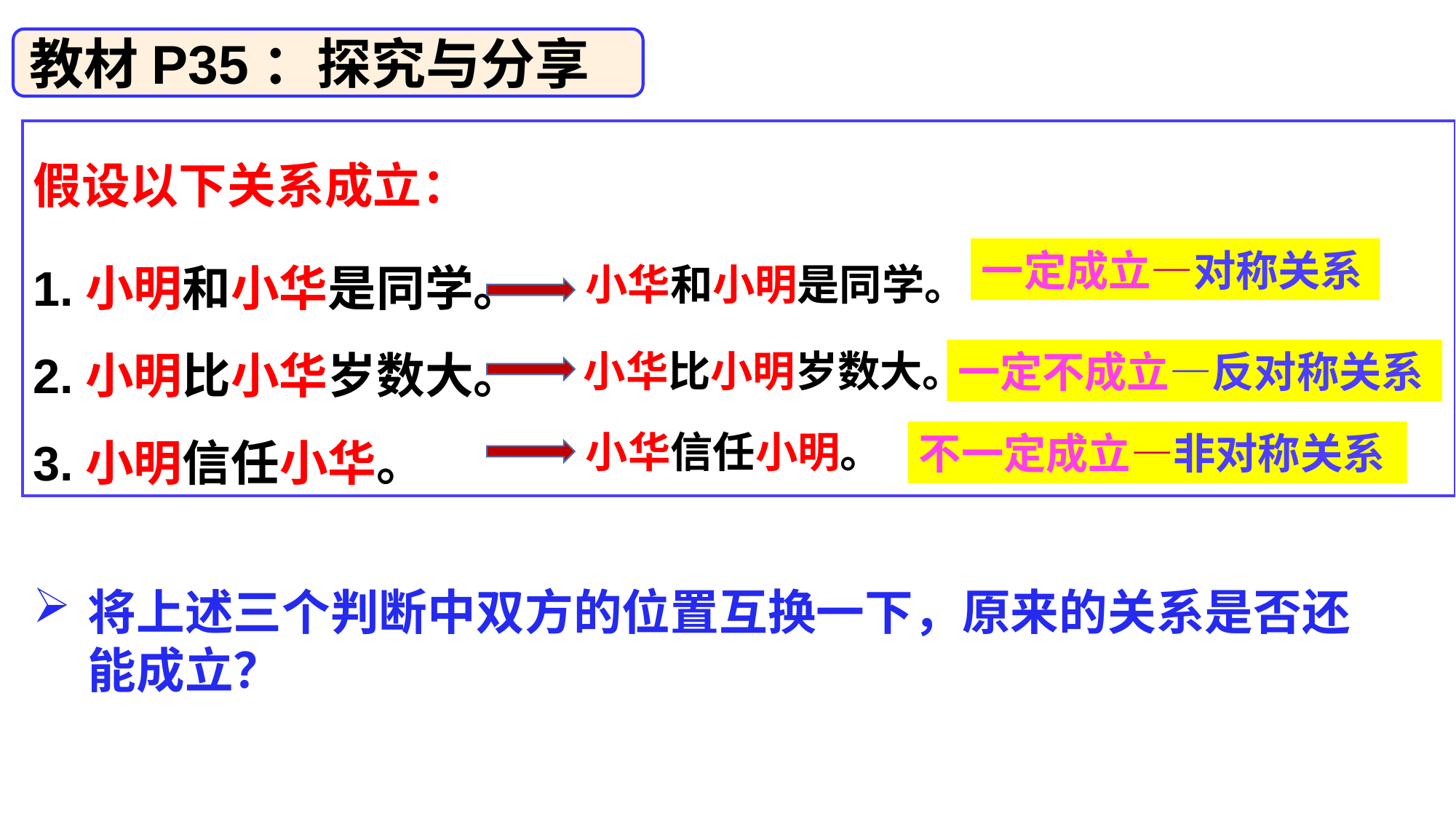

教材P35：探究与分享
假设以下关系成立：
1.小明和小华是同学。
2.小明比小华岁数大。
3.小明信任小华。
一定成立—对称关系
小华和小明是同学。

小华比小明岁数大。

小华信任小明。

一定不成立—反对称关系
不一定成立—非对称关系
将上述三个判断中双方的位置互换一下，原来的关系是否还能成立？